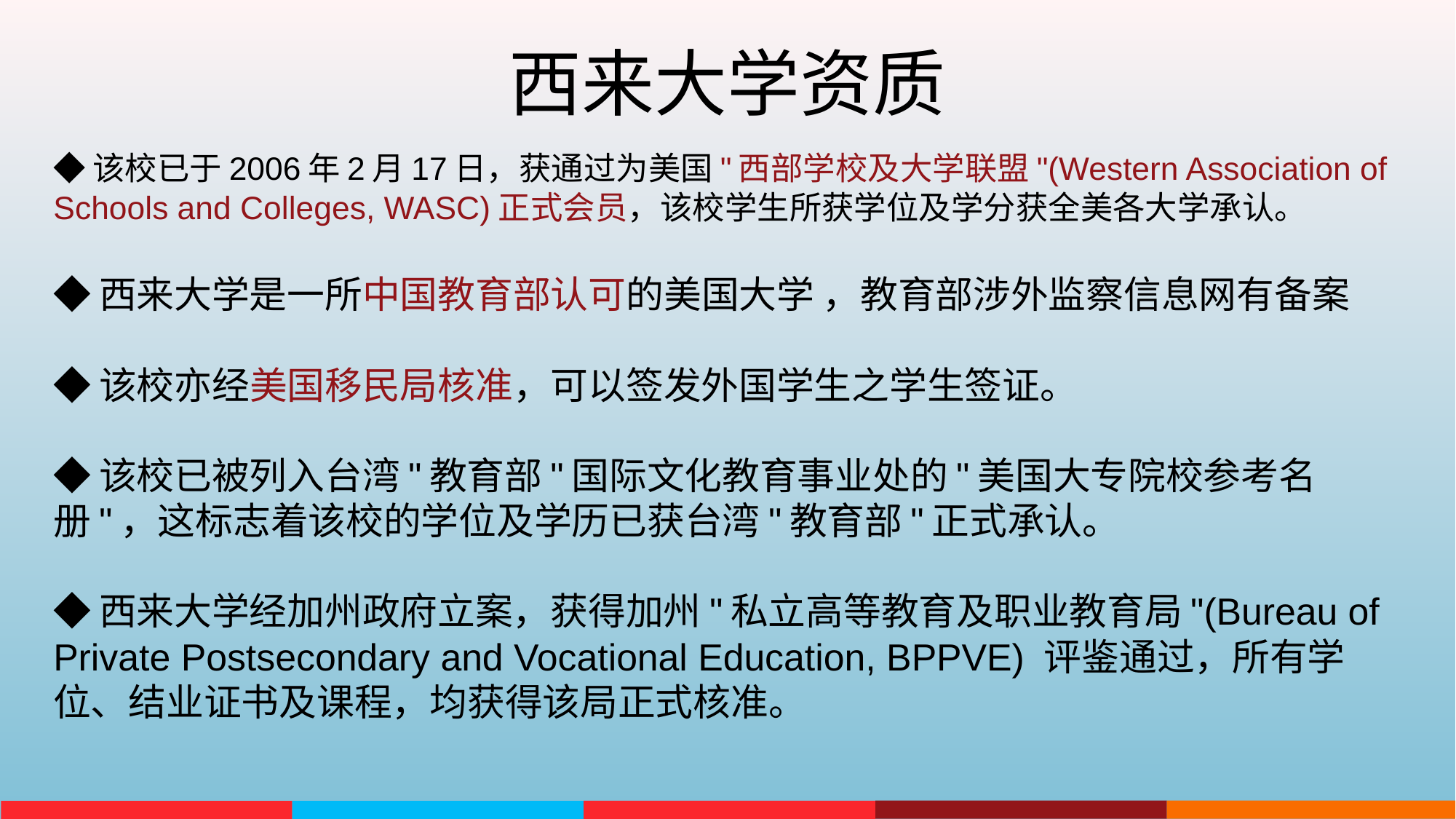

# 西来大学资质
◆该校已于2006年2月17日，获通过为美国"西部学校及大学联盟"(Western Association of Schools and Colleges, WASC)正式会员，该校学生所获学位及学分获全美各大学承认。

◆西来大学是一所中国教育部认可的美国大学 ，教育部涉外监察信息网有备案

◆该校亦经美国移民局核准，可以签发外国学生之学生签证。

◆该校已被列入台湾"教育部"国际文化教育事业处的"美国大专院校参考名册"，这标志着该校的学位及学历已获台湾"教育部"正式承认。

◆西来大学经加州政府立案，获得加州"私立高等教育及职业教育局"(Bureau of Private Postsecondary and Vocational Education, BPPVE) 评鉴通过，所有学位、结业证书及课程，均获得该局正式核准。

9